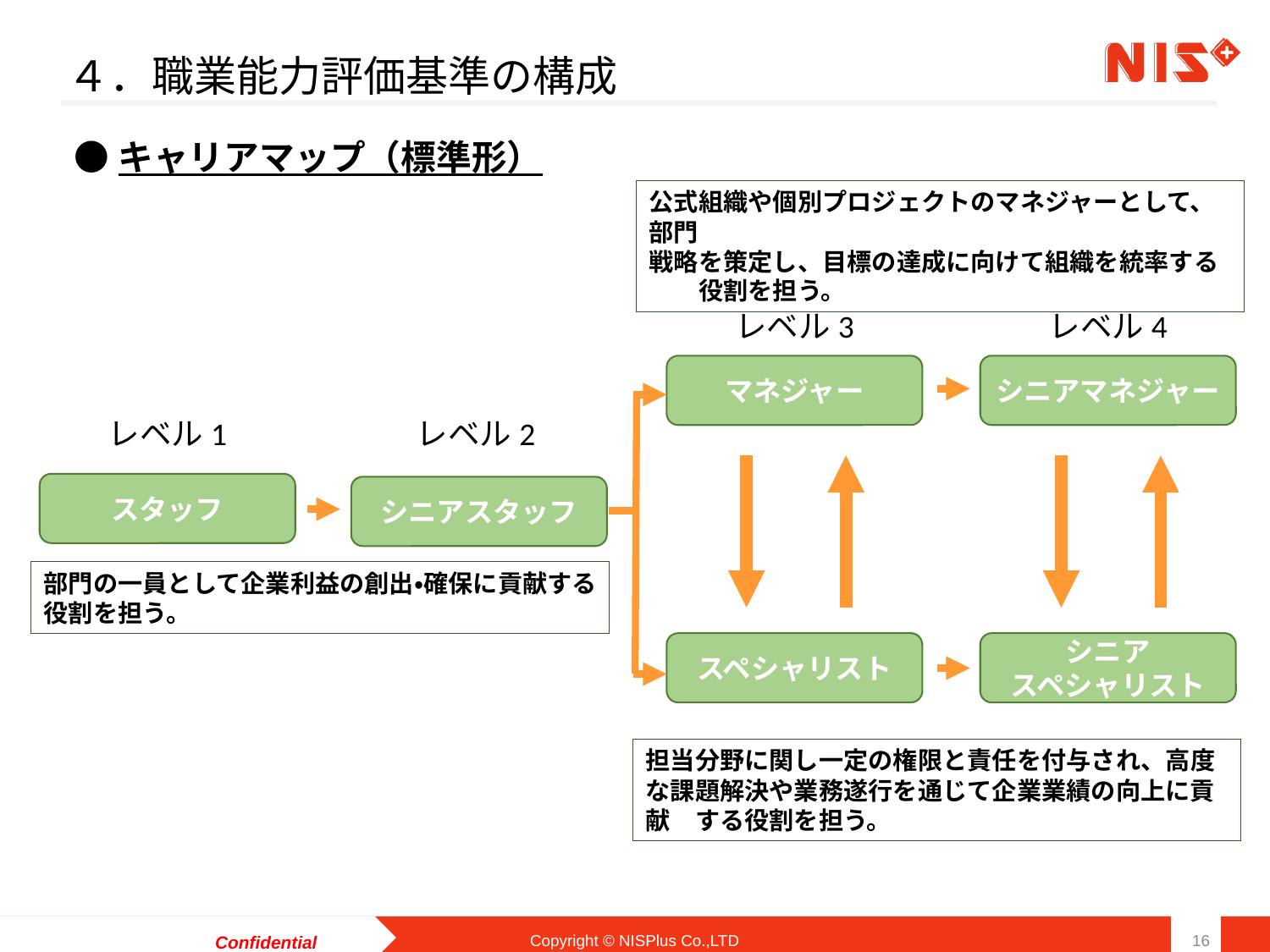

# ４．職業能力評価基準の構成
●キャリアマップ（標準形）
公式組織や個別プロジェクトのマネジャーとして、部門
戦略を策定し、目標の達成に向けて組織を統率する　　役割を担う。
レベル3
レベル4
シニアマネジャー
マネジャー
レベル1
レベル2
スタッフ
シニアスタッフ
シニア
スペシャリスト
スペシャリスト
部門の一員として企業利益の創出・確保に貢献する
役割を担う。
担当分野に関し一定の権限と責任を付与され、高度な課題解決や業務遂行を通じて企業業績の向上に貢献　する役割を担う。
Copyright © NISPlus Co.,LTD
16